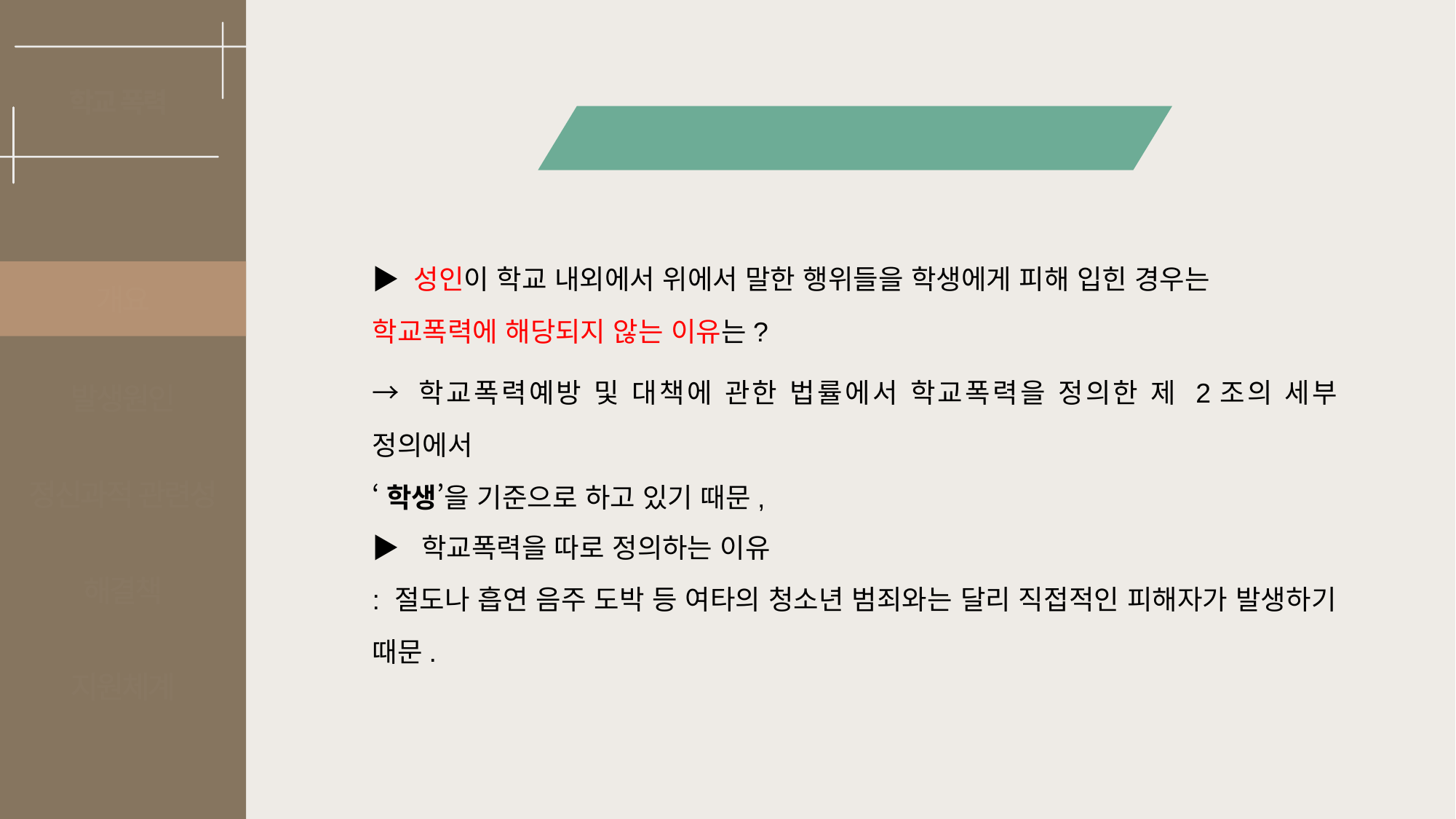

학교 폭력

학교폭력 정의
▶ 성인이 학교 내외에서 위에서 말한 행위들을 학생에게 피해 입힌 경우는
학교폭력에 해당되지 않는 이유는?

→ 학교폭력예방 및 대책에 관한 법률에서 학교폭력을 정의한 제 2조의 세부 정의에서
‘학생’을 기준으로 하고 있기 때문,

개요
발생원인
정신과적 관련성
▶  학교폭력을 따로 정의하는 이유
: 절도나 흡연 음주 도박 등 여타의 청소년 범죄와는 달리 직접적인 피해자가 발생하기 때문.
해결책
지원체계